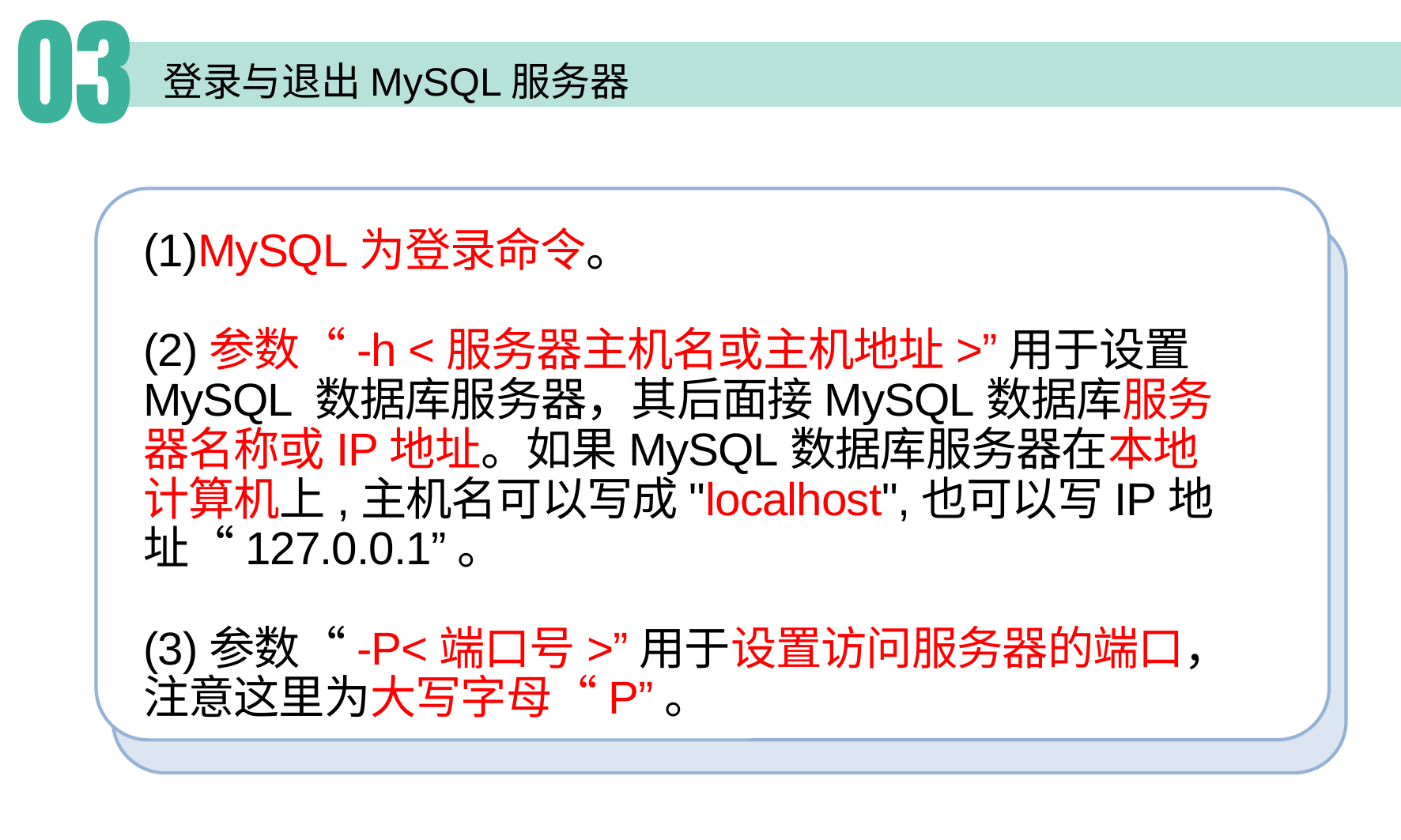

03

  登录与退出MySQL服务器

(1)MySQL为登录命令。

(2)参数“-h <服务器主机名或主机地址>”用于设置MySQL 数据库服务器，其后面接MySQL数据库服务器名称或IP地址。如果MySQL数据库服务器在本地计算机上,主机名可以写成"localhost",也可以写IP地址“127.0.0.1”。

(3)参数“-P<端口号>”用于设置访问服务器的端口，注意这里为大写字母“P”。